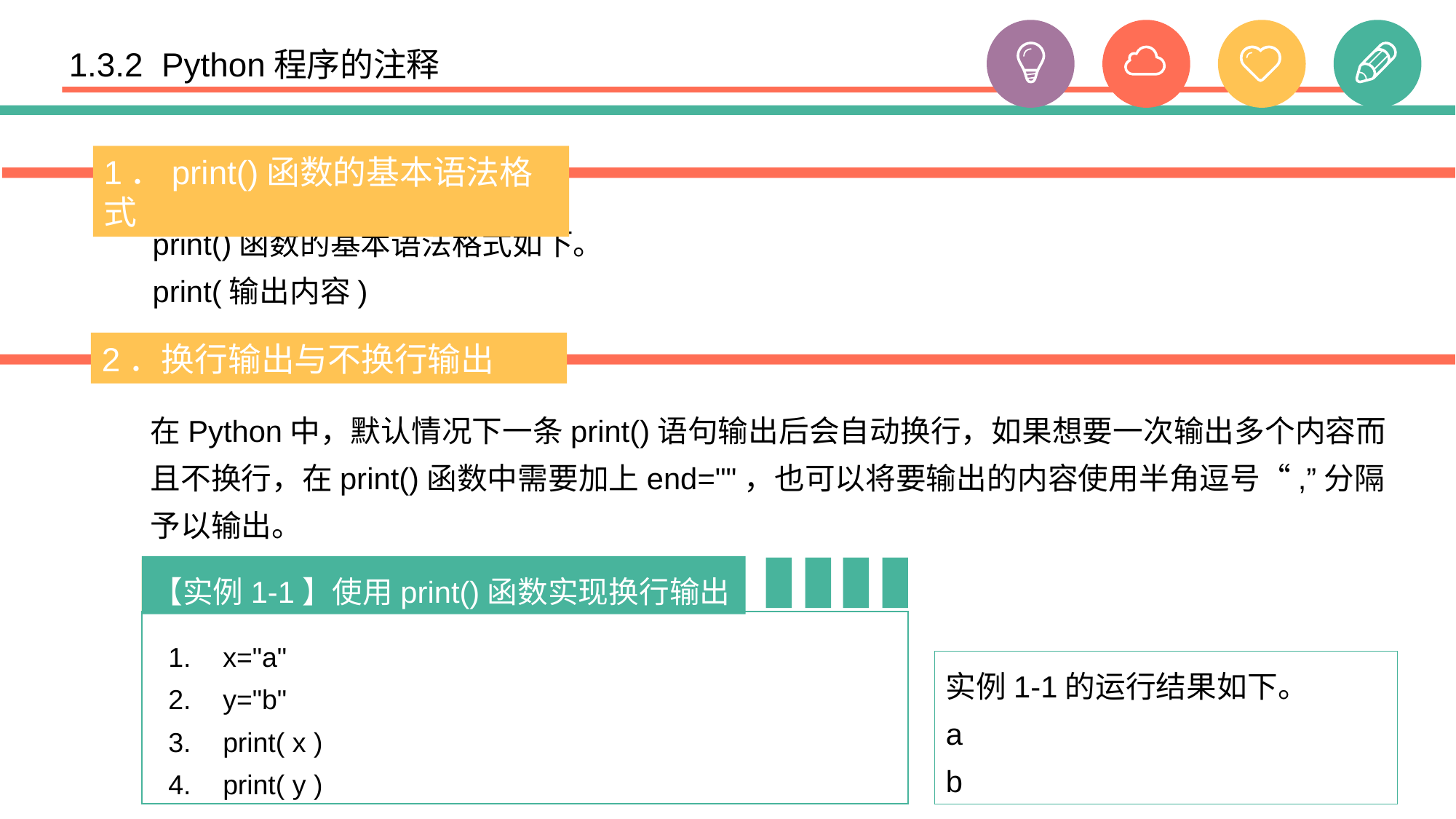

# 1.3.2  Python程序的注释
1．print()函数的基本语法格式

print()函数的基本语法格式如下。
print(输出内容)
2．换行输出与不换行输出

在Python中，默认情况下一条print()语句输出后会自动换行，如果想要一次输出多个内容而且不换行，在print()函数中需要加上end=""，也可以将要输出的内容使用半角逗号“,”分隔予以输出。
【实例1-1】使用print()函数实现换行输出

x="a"
y="b"
print( x )
print( y )
实例1-1的运行结果如下。
a
b